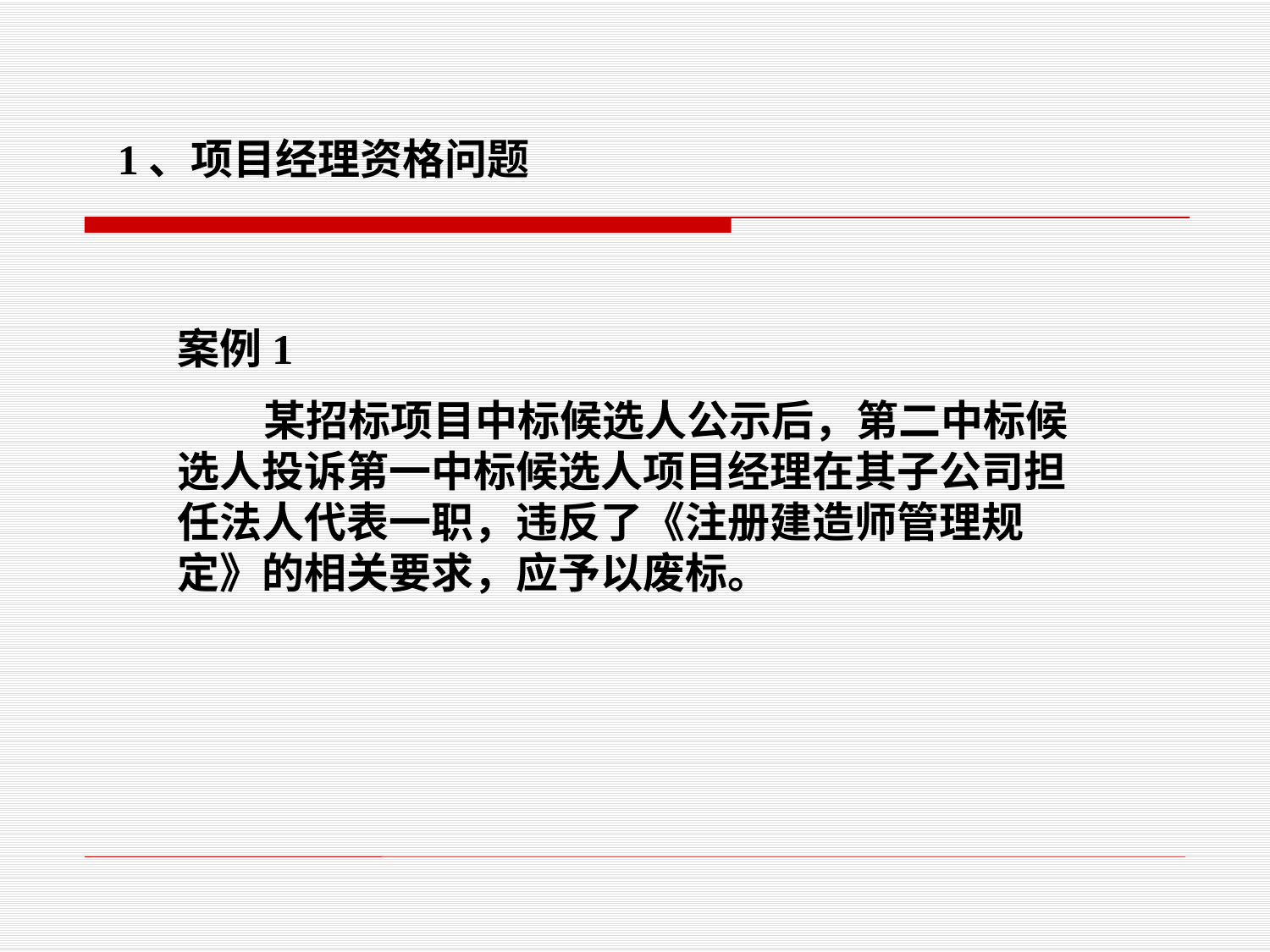

1、项目经理资格问题
案例1
        某招标项目中标候选人公示后，第二中标候选人投诉第一中标候选人项目经理在其子公司担任法人代表一职，违反了《注册建造师管理规定》的相关要求，应予以废标。